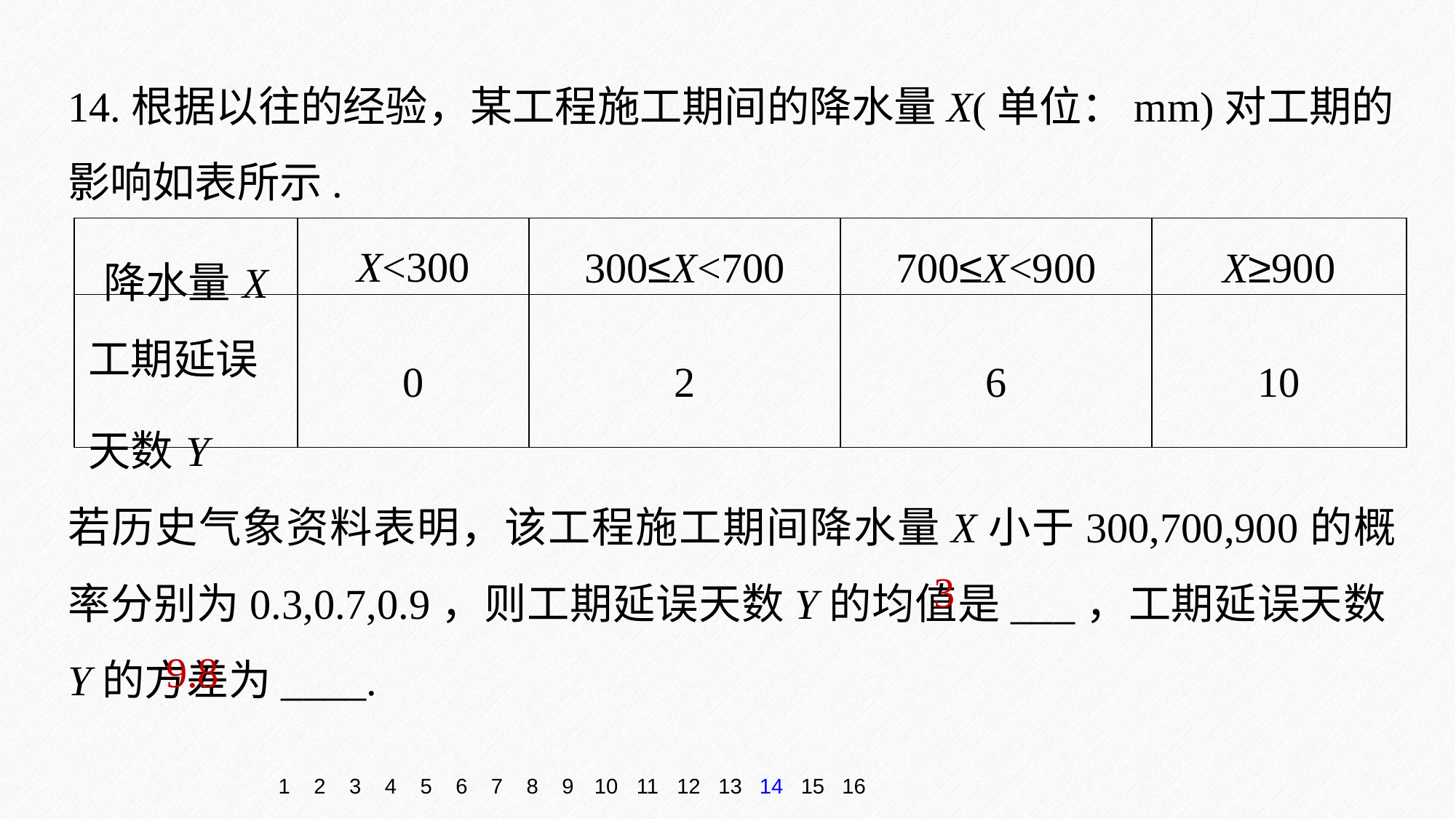

14.根据以往的经验，某工程施工期间的降水量X(单位：mm)对工期的影响如表所示.
| 降水量X | X<300 | 300≤X<700 | 700≤X<900 | X≥900 |
| --- | --- | --- | --- | --- |
| 工期延误天数Y | 0 | 2 | 6 | 10 |
若历史气象资料表明，该工程施工期间降水量X小于300,700,900的概率分别为0.3,0.7,0.9，则工期延误天数Y的均值是___，工期延误天数Y的方差为____.
3
9.8
1
2
3
4
5
6
7
8
9
10
11
12
13
14
15
16